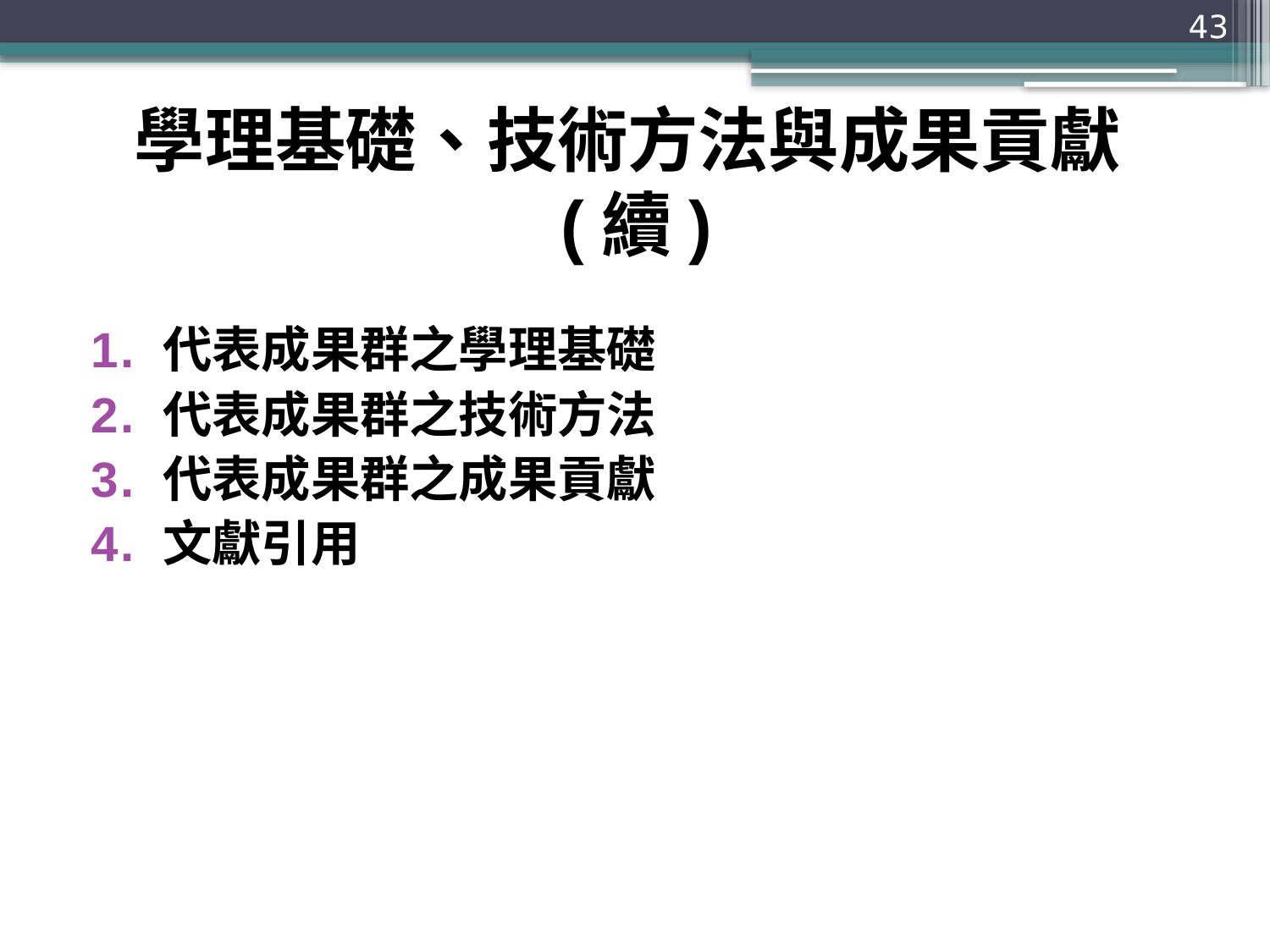

43
# 學理基礎、技術方法與成果貢獻(續)
代表成果群之學理基礎
代表成果群之技術方法
代表成果群之成果貢獻
文獻引用